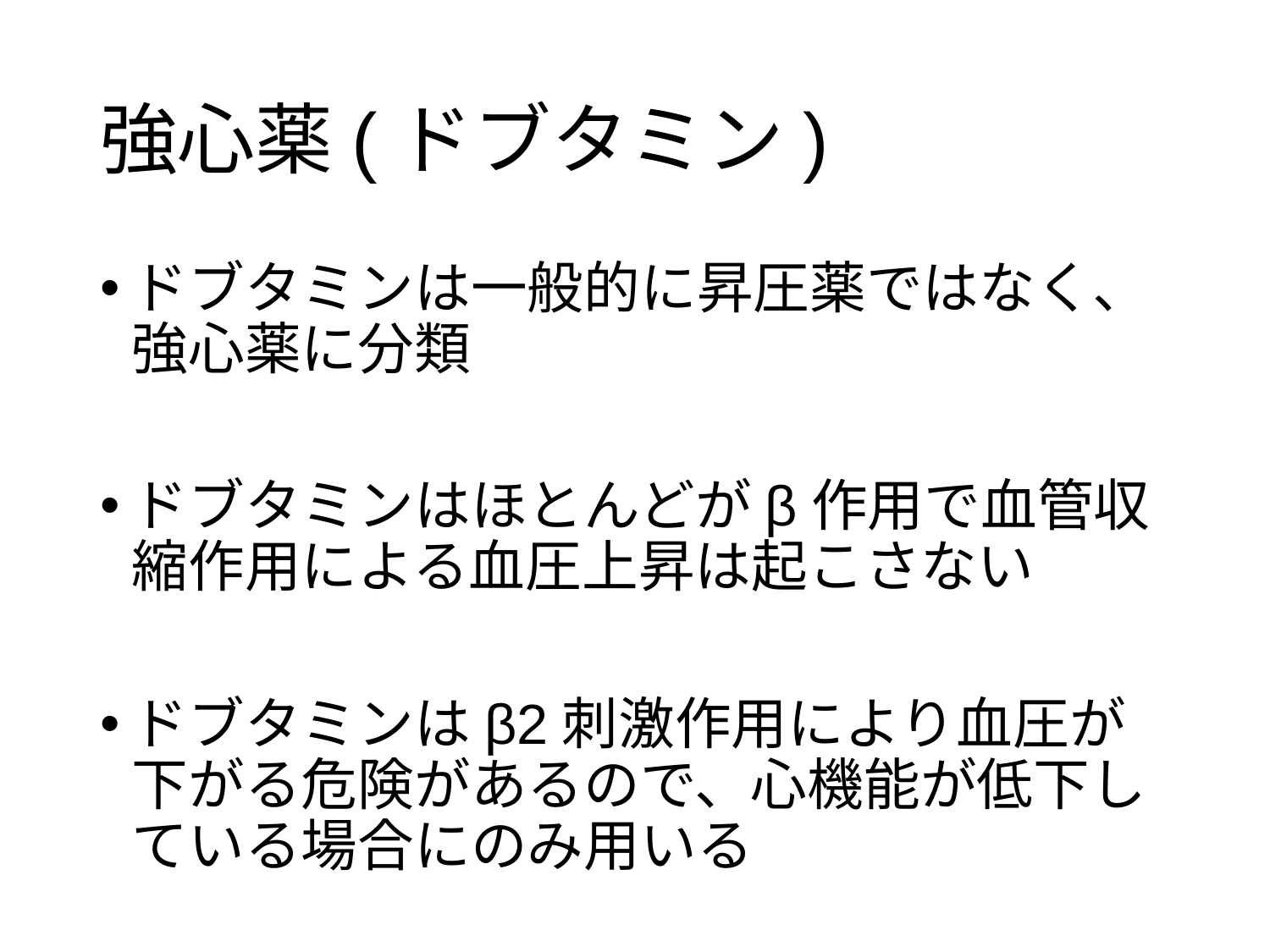

# 強心薬(ドブタミン)
ドブタミンは一般的に昇圧薬ではなく、強心薬に分類

ドブタミンはほとんどがβ作用で血管収縮作用による血圧上昇は起こさない

ドブタミンはβ2刺激作用により血圧が下がる危険があるので、心機能が低下している場合にのみ用いる